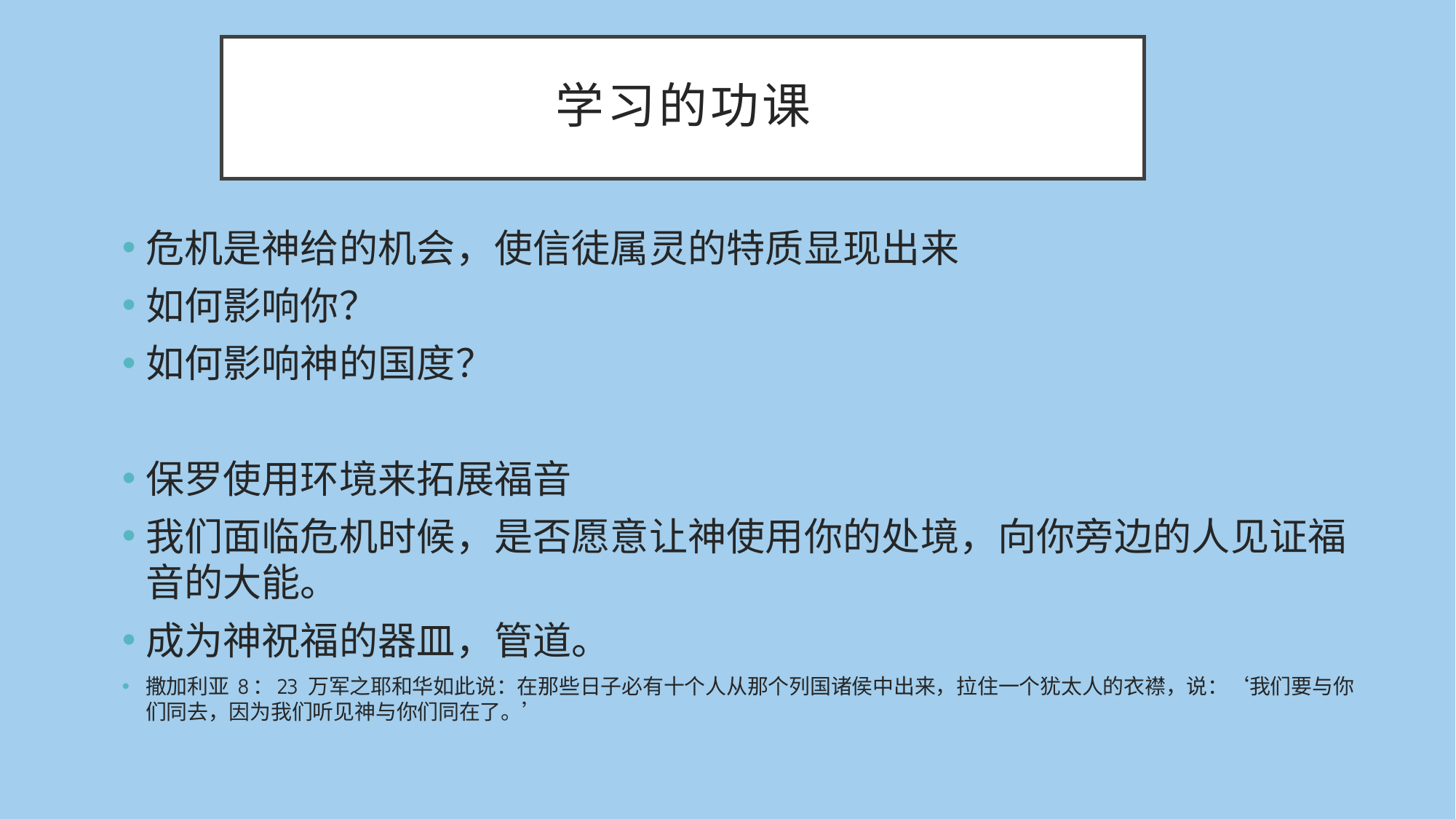

# 学习的功课
危机是神给的机会，使信徒属灵的特质显现出来
如何影响你？
如何影响神的国度？

保罗使用环境来拓展福音
我们面临危机时候，是否愿意让神使用你的处境，向你旁边的人见证福音的大能。
成为神祝福的器皿，管道。
撒加利亚 8：23 万军之耶和华如此说：在那些日子必有十个人从那个列国诸侯中出来，拉住一个犹太人的衣襟，说：‘我们要与你们同去，因为我们听见神与你们同在了。’